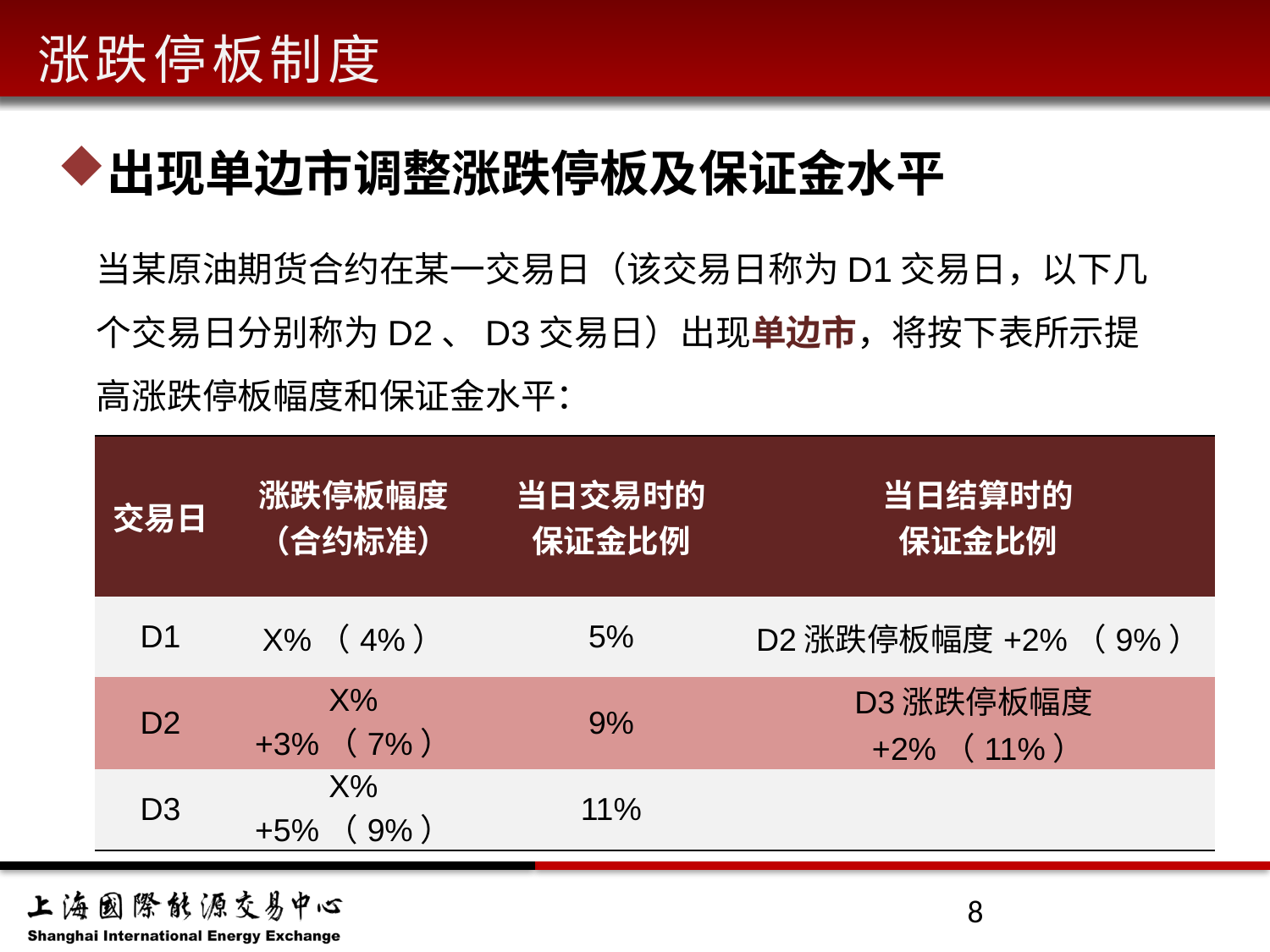

涨跌停板制度
出现单边市调整涨跌停板及保证金水平

当某原油期货合约在某一交易日（该交易日称为D1交易日，以下几个交易日分别称为D2、D3交易日）出现单边市，将按下表所示提高涨跌停板幅度和保证金水平：

| 交易日 | 涨跌停板幅度 （合约标准） | 当日交易时的 保证金比例 | 当日结算时的 保证金比例 |
| --- | --- | --- | --- |
| D1 | X%（4%） | 5% | D2涨跌停板幅度+2%（9%） |
| D2 | X%+3%（7%） | 9% | D3涨跌停板幅度+2%（11%） |
| D3 | X%+5%（9%） | 11% |  |
8